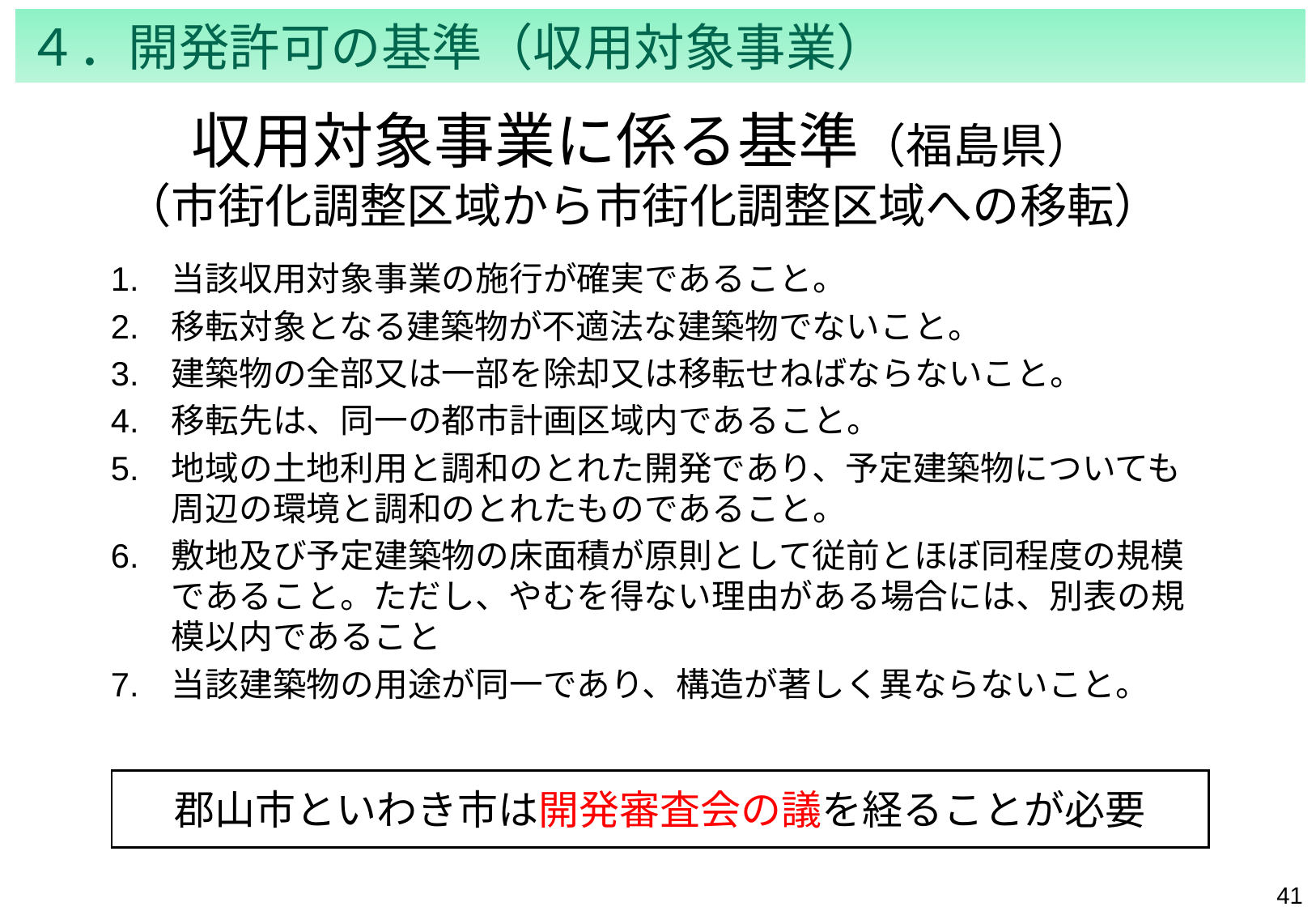

４．開発許可の基準（収用対象事業）
# 収用対象事業に係る基準（福島県） （市街化調整区域から市街化調整区域への移転）
当該収用対象事業の施行が確実であること。
移転対象となる建築物が不適法な建築物でないこと。
建築物の全部又は一部を除却又は移転せねばならないこと。
移転先は、同一の都市計画区域内であること。
地域の土地利用と調和のとれた開発であり、予定建築物についても周辺の環境と調和のとれたものであること。
敷地及び予定建築物の床面積が原則として従前とほぼ同程度の規模であること。ただし、やむを得ない理由がある場合には、別表の規模以内であること
当該建築物の用途が同一であり、構造が著しく異ならないこと。
郡山市といわき市は開発審査会の議を経ることが必要
41